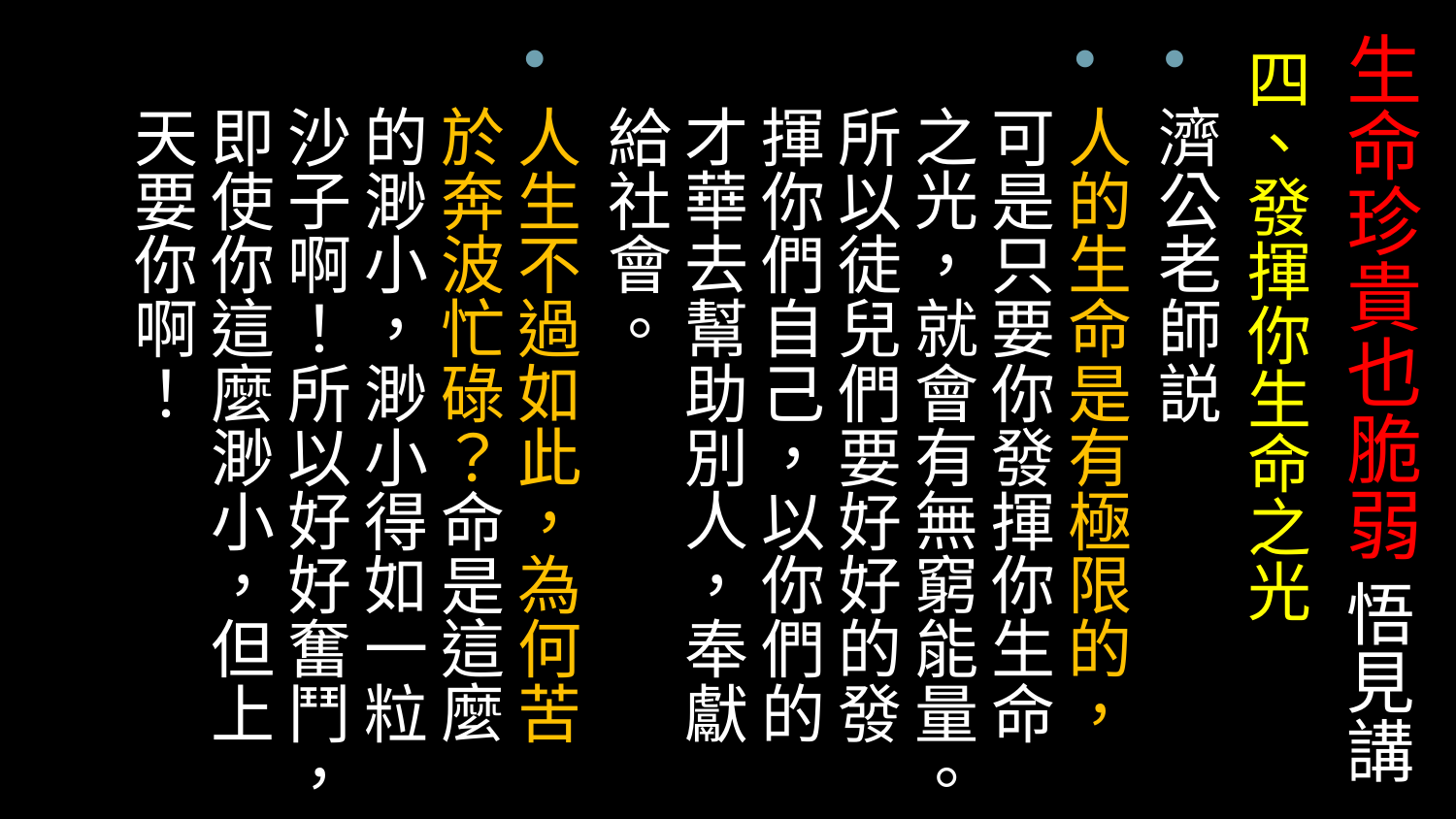

# 生命珍貴也脆弱 悟見講
四、發揮你生命之光
濟公老師説
人的生命是有極限的，可是只要你發揮你生命之光，就會有無窮能量。所以徒兒們要好好的發揮你們自己，以你們的才華去幫助別人，奉獻給社會。
人生不過如此，為何苦於奔波忙碌？命是這麼的渺小，渺小得如一粒沙子啊！所以好好奮鬥，即使你這麼渺小，但上天要你啊！